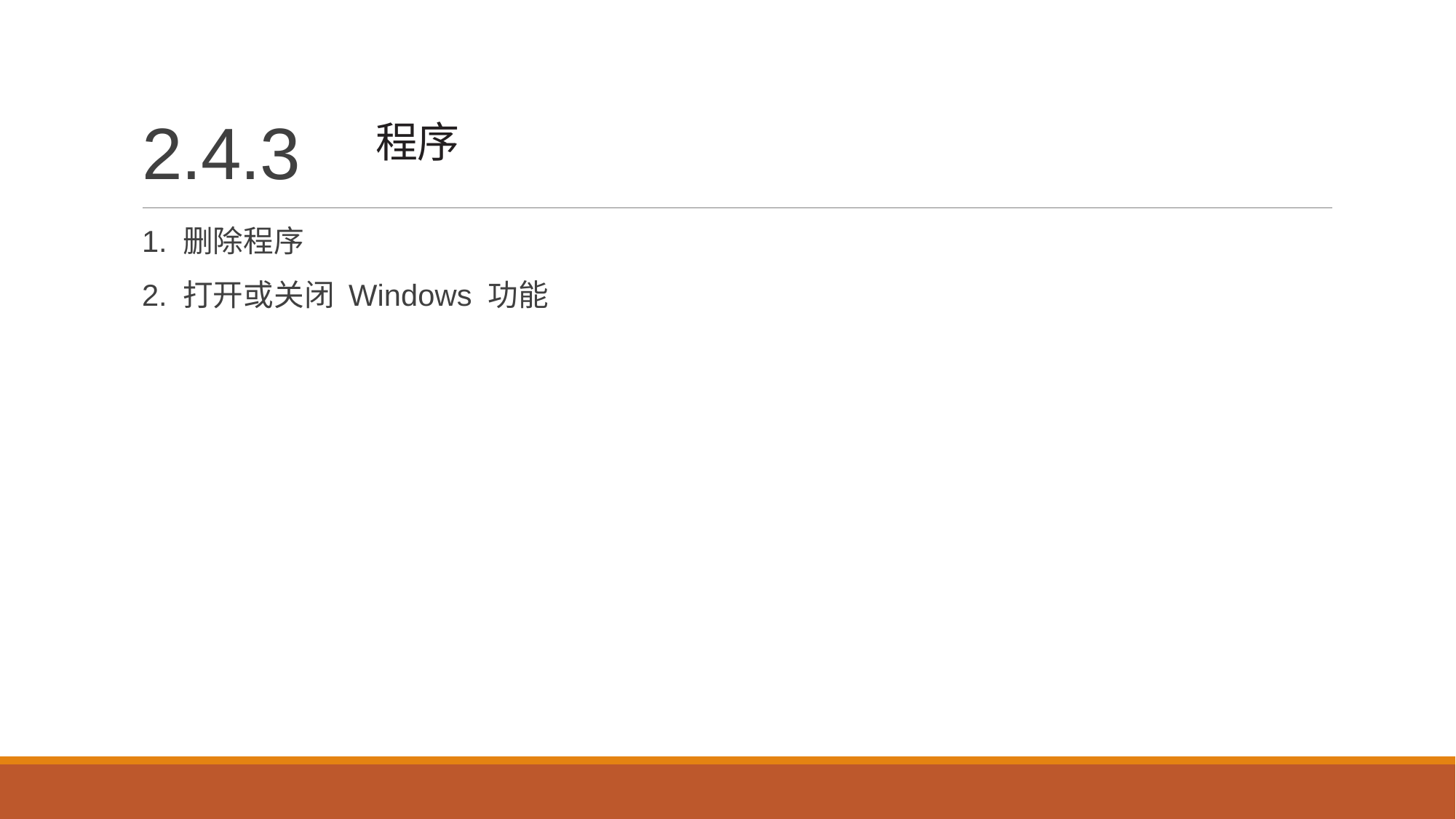

# 2.4.3   程序
1. 删除程序
2. 打开或关闭 Windows 功能